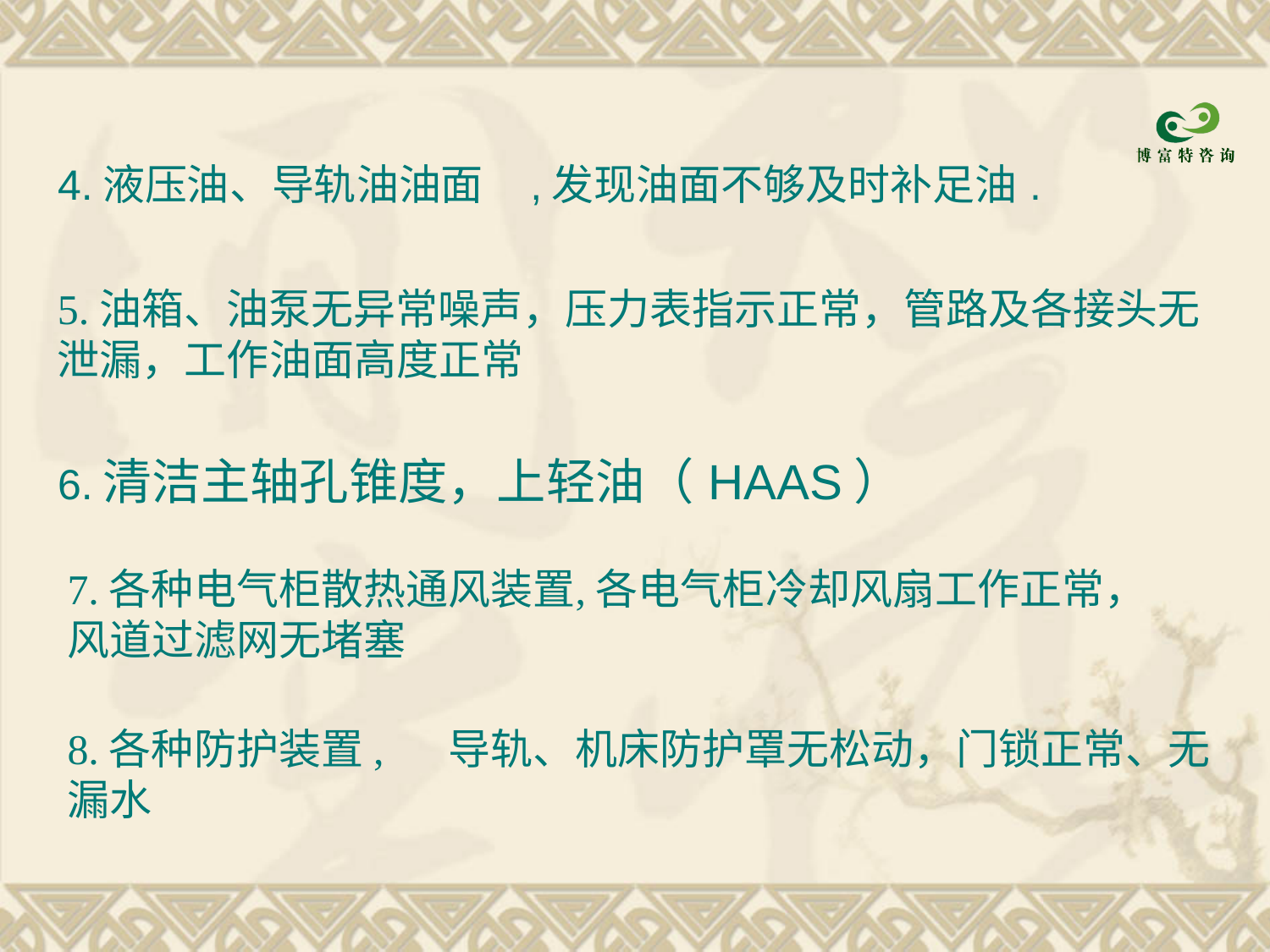

| 4.液压油、导轨油油面 | ,发现油面不够及时补足油. |
| --- | --- |
5.油箱、油泵无异常噪声，压力表指示正常，管路及各接头无泄漏，工作油面高度正常
| 6.清洁主轴孔锥度，上轻油（HAAS） |
| --- |
7.各种电气柜散热通风装置	,各电气柜冷却风扇工作正常，风道过滤网无堵塞
8.各种防护装置,	导轨、机床防护罩无松动，门锁正常、无漏水